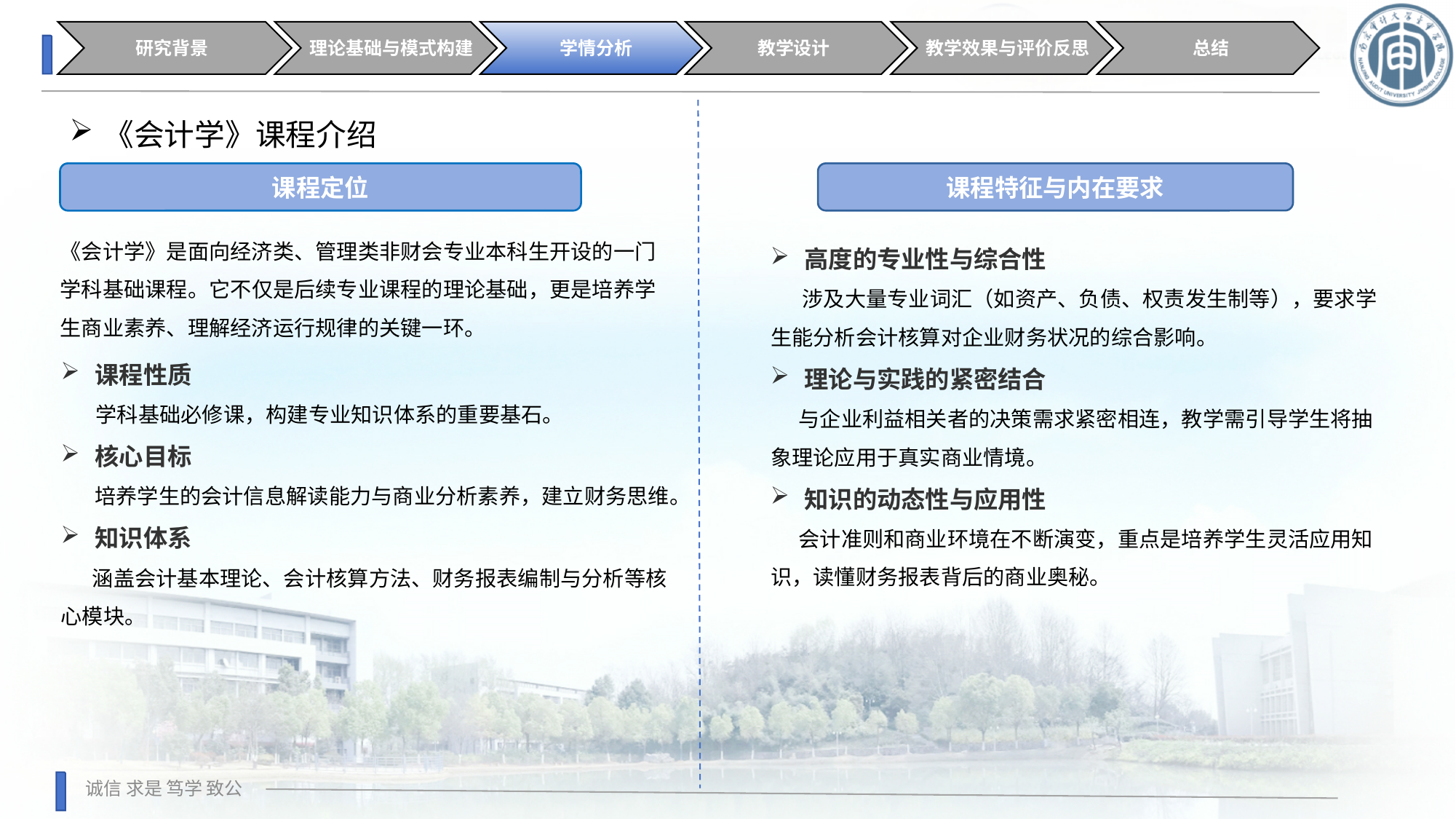

研究背景
理论基础与模式构建
学情分析
教学设计
教学效果与评价反思
总结
《会计学》课程介绍
课程特征与内在要求

高度的专业性与综合性
       涉及大量专业词汇（如资产、负债、权责发生制等），要求学生能分析会计核算对企业财务状况的综合影响。
理论与实践的紧密结合
       与企业利益相关者的决策需求紧密相连，教学需引导学生将抽象理论应用于真实商业情境。
知识的动态性与应用性
       会计准则和商业环境在不断演变，重点是培养学生灵活应用知识，读懂财务报表背后的商业奥秘。
课程定位
《会计学》是面向经济类、管理类非财会专业本科生开设的一门学科基础课程。它不仅是后续专业课程的理论基础，更是培养学生商业素养、理解经济运行规律的关键一环。

课程性质
         学科基础必修课，构建专业知识体系的重要基石。
核心目标
        培养学生的会计信息解读能力与商业分析素养，建立财务思维。
知识体系
        涵盖会计基本理论、会计核算方法、财务报表编制与分析等核心模块。